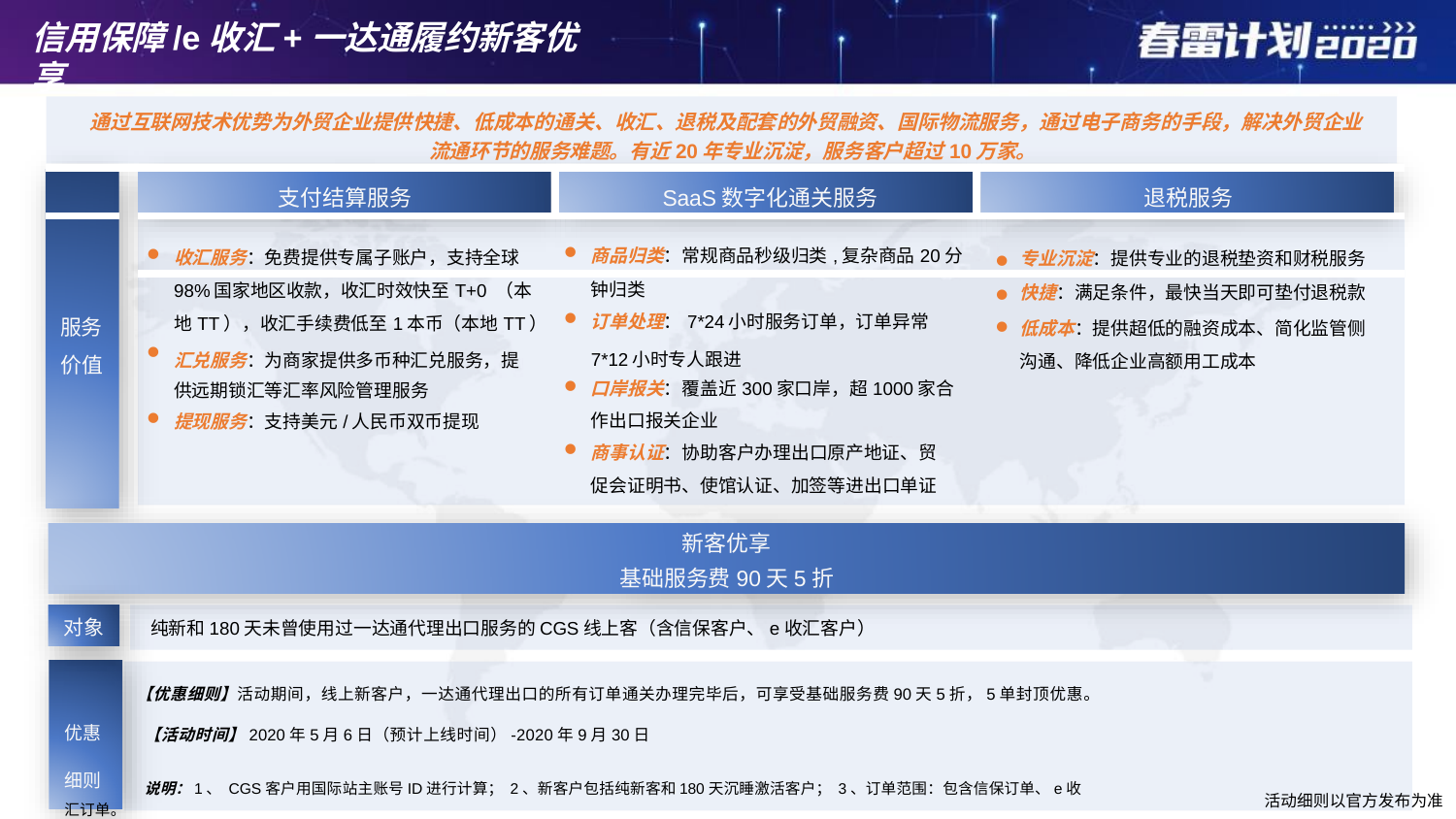

# 信用保障/e收汇+一达通履约新客优享
| 通过互联网技术优势为外贸企业提供快捷、低成本的通关、收汇、退税及配套的外贸融资、国际物流服务，通过电子商务的手段，解决外贸企业 流通环节的服务难题。有近20年专业沉淀，服务客户超过10万家。 |  |  |  |  |  |  |  |
| --- | --- | --- | --- | --- | --- | --- | --- |
|  |  | 支付结算服务 |  | SaaS数字化通关服务 |  | 退税服务 |  |
|  |  | ⚫ | 收汇服务：免费提供专属子账户，支持全球 | ⚫ | 商品归类：常规商品秒级归类,复杂商品20分 | ⚫ | 专业沉淀：提供专业的退税垫资和财税服务 |
|  |  |  | 98%国家地区收款，收汇时效快至T+0 （本 |  | 钟归类 | ⚫ | 快捷：满足条件，最快当天即可垫付退税款 |
| 服务 价值 |  | ⚫ | 地TT），收汇手续费低至1本币（本地TT） 汇兑服务：为商家提供多币种汇兑服务，提 | ⚫ | 订单处理：7\*24小时服务订单，订单异常 7\*12小时专人跟进 | ⚫ | 低成本：提供超低的融资成本、简化监管侧 沟通、降低企业高额用工成本 |
|  |  |  | 供远期锁汇等汇率风险管理服务 | ⚫ | 口岸报关：覆盖近300家口岸，超1000家合 |  |  |
|  |  | ⚫ | 提现服务：支持美元/人民币双币提现 |  | 作出口报关企业 |  |  |
|  |  |  |  | ⚫ | 商事认证：协助客户办理出口原产地证、贸 |  |  |
|  |  |  |  |  | 促会证明书、使馆认证、加签等进出口单证 |  |  |

新客优享
基础服务费90天5折
对象	纯新和180天未曾使用过一达通代理出口服务的CGS线上客（含信保客户、e收汇客户）

【优惠细则】活动期间，线上新客户，一达通代理出口的所有订单通关办理完毕后，可享受基础服务费90天5折，5单封顶优惠。
优惠	【活动时间】2020年5月6日（预计上线时间）-2020年9月30日
细则	说明：1、 CGS客户用国际站主账号ID进行计算； 2、新客户包括纯新客和180天沉睡激活客户； 3、订单范围：包含信保订单、e收汇订单。

活动细则以官方发布为准